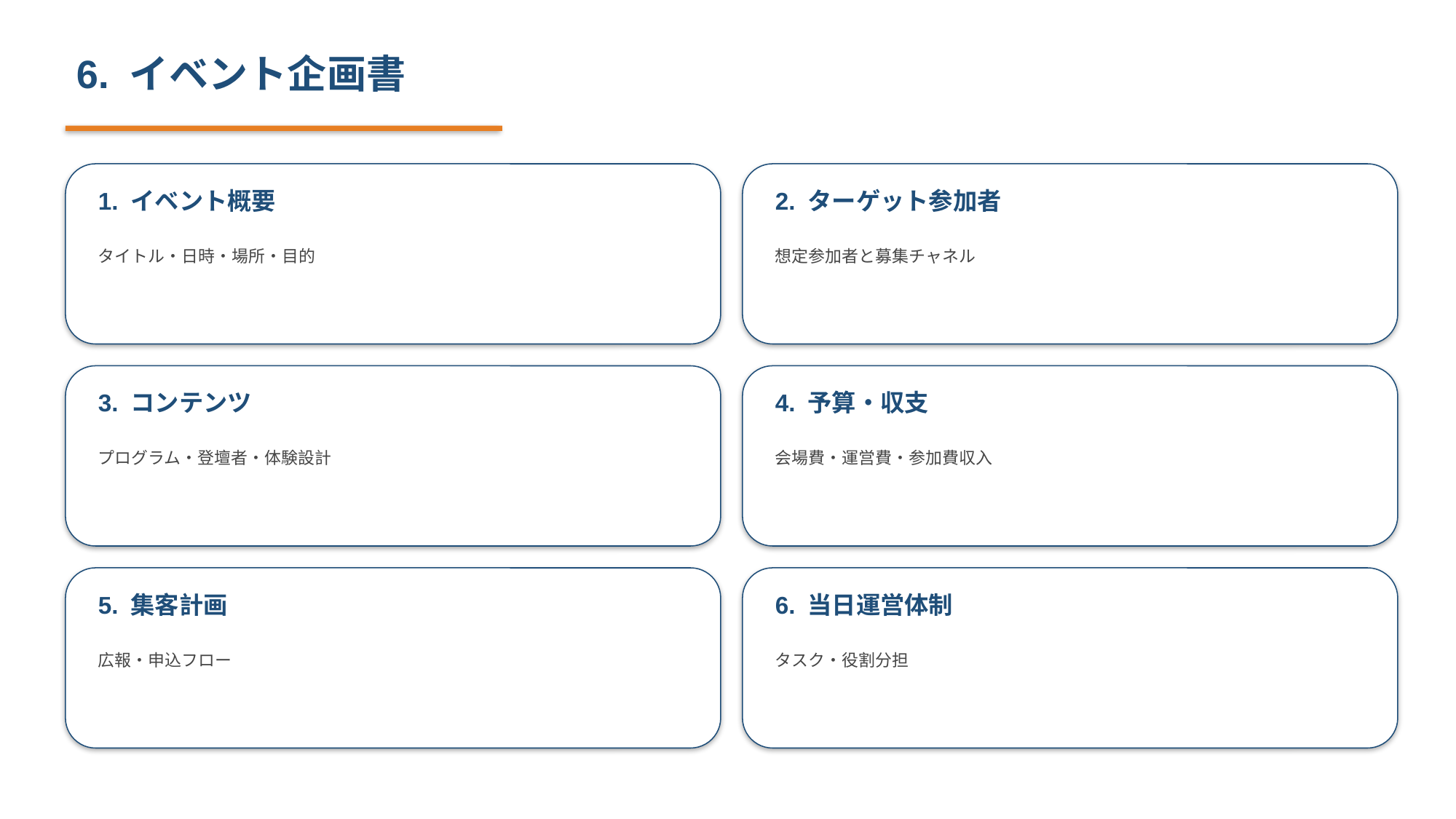

6. イベント企画書

1. イベント概要
2. ターゲット参加者
タイトル・日時・場所・目的
想定参加者と募集チャネル

3. コンテンツ
4. 予算・収支
プログラム・登壇者・体験設計
会場費・運営費・参加費収入

5. 集客計画
6. 当日運営体制
広報・申込フロー
タスク・役割分担